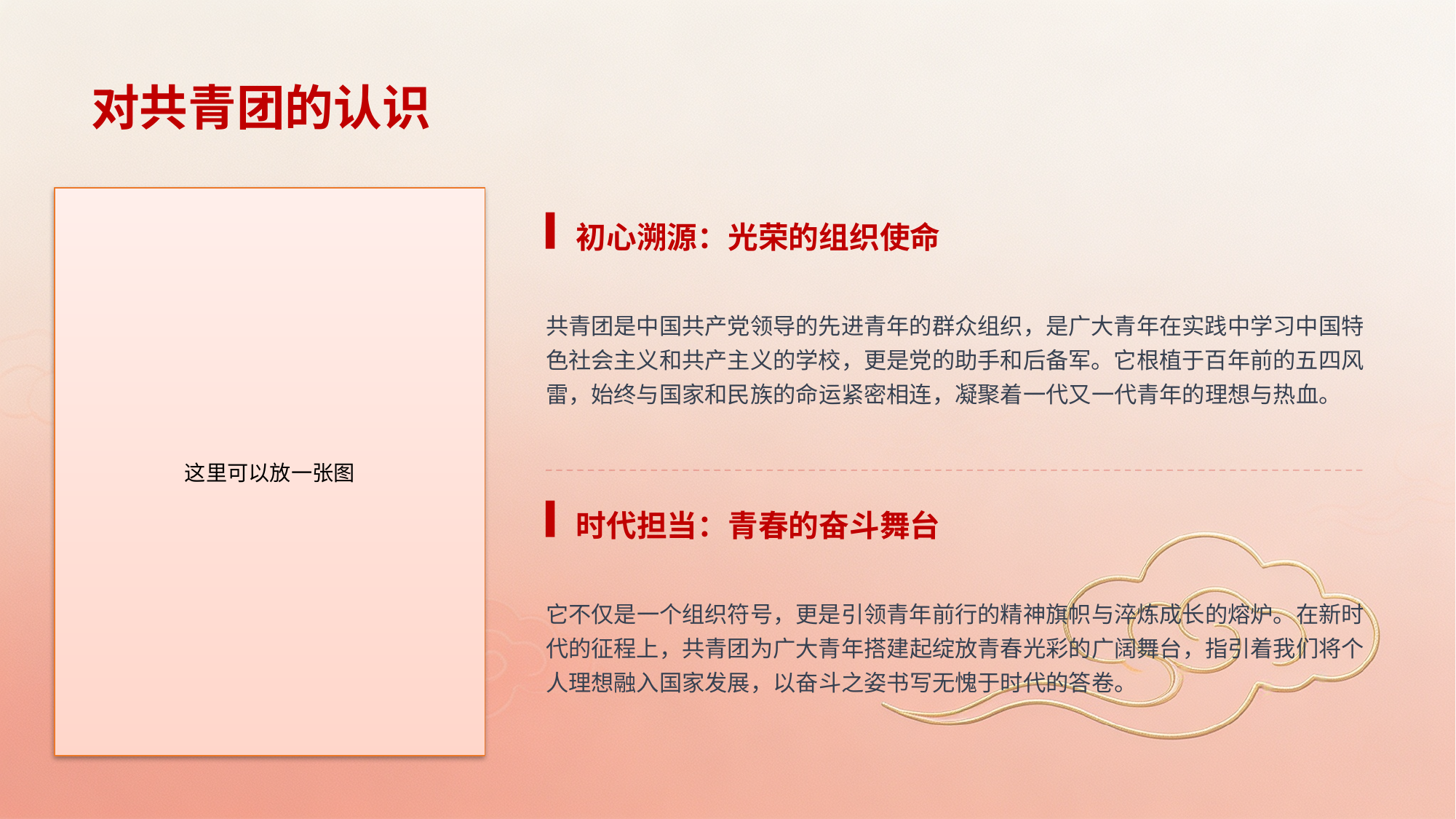

对共青团的认识
这里可以放一张图
初心溯源：光荣的组织使命

共青团是中国共产党领导的先进青年的群众组织，是广大青年在实践中学习中国特色社会主义和共产主义的学校，更是党的助手和后备军。它根植于百年前的五四风雷，始终与国家和民族的命运紧密相连，凝聚着一代又一代青年的理想与热血。
时代担当：青春的奋斗舞台

它不仅是一个组织符号，更是引领青年前行的精神旗帜与淬炼成长的熔炉。在新时代的征程上，共青团为广大青年搭建起绽放青春光彩的广阔舞台，指引着我们将个人理想融入国家发展，以奋斗之姿书写无愧于时代的答卷。